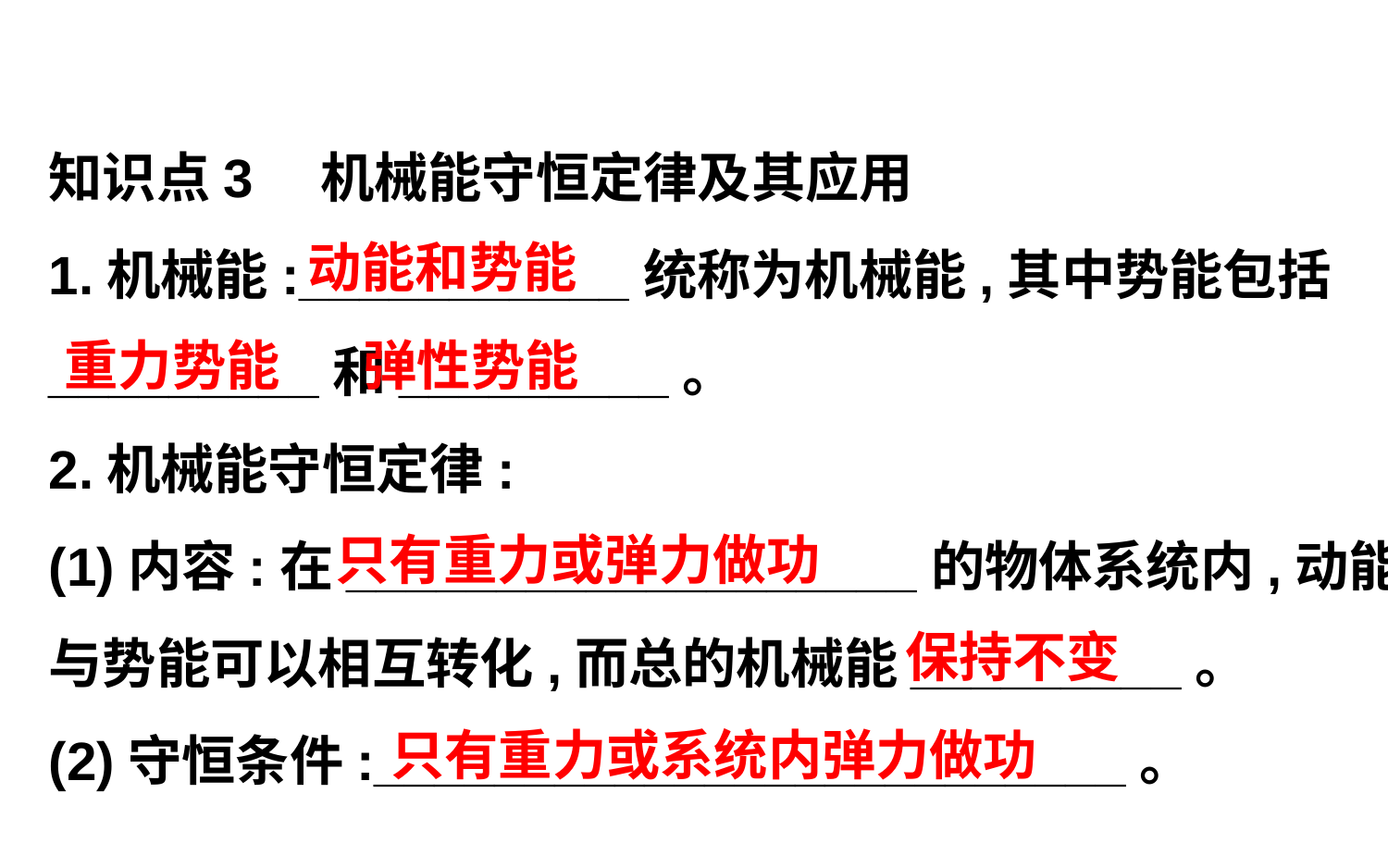

知识点3　机械能守恒定律及其应用
1.机械能:___________统称为机械能,其中势能包括
_________和_________。
2.机械能守恒定律:
(1)内容:在___________________的物体系统内,动能
与势能可以相互转化,而总的机械能_________。
(2)守恒条件:_________________________。
动能和势能
重力势能
弹性势能
只有重力或弹力做功
保持不变
只有重力或系统内弹力做功